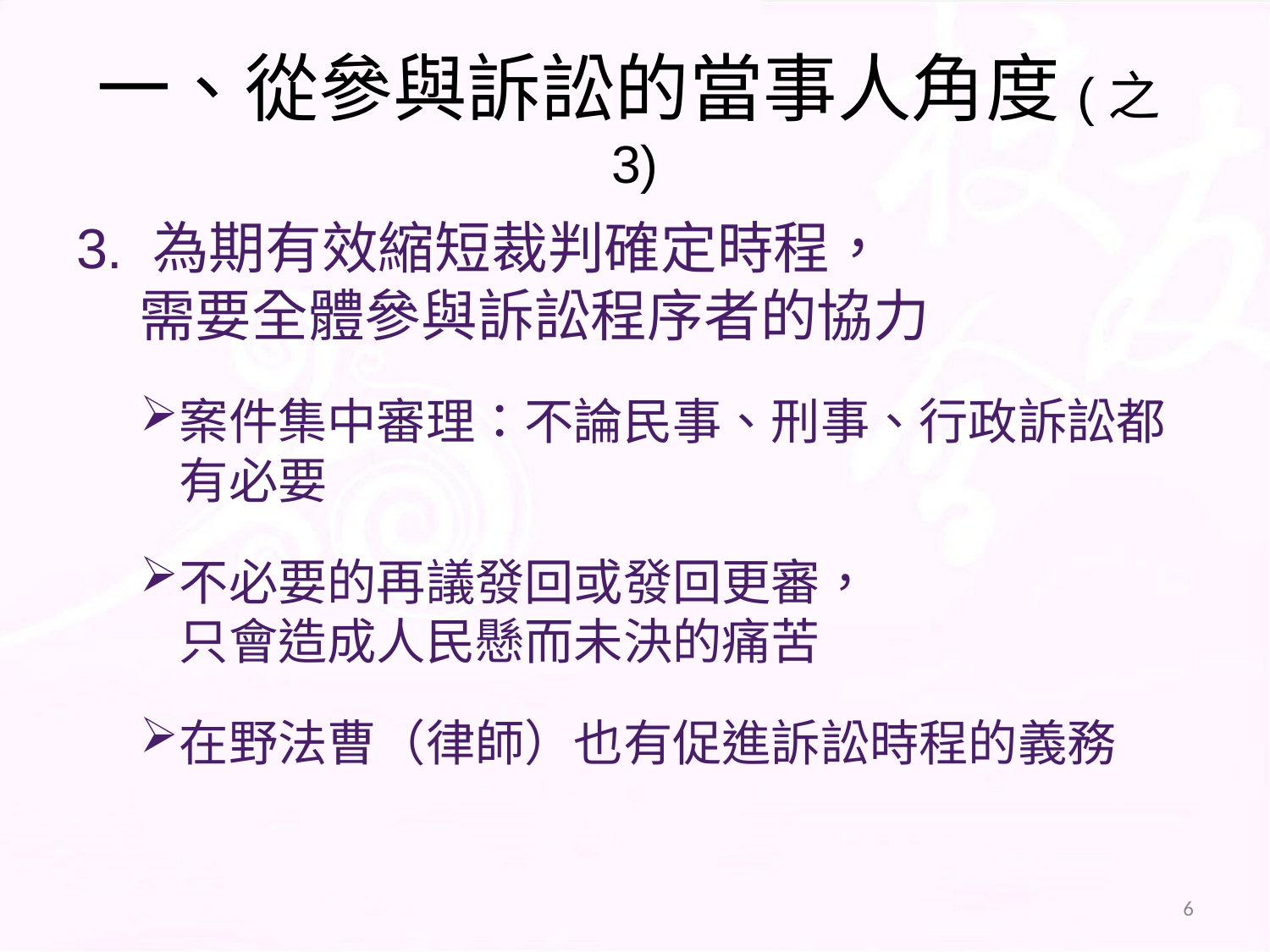

# 一、從參與訴訟的當事人角度(之3)
3. 為期有效縮短裁判確定時程，
需要全體參與訴訟程序者的協力
案件集中審理：不論民事、刑事、行政訴訟都有必要
不必要的再議發回或發回更審，
只會造成人民懸而未決的痛苦
在野法曹（律師）也有促進訴訟時程的義務
6